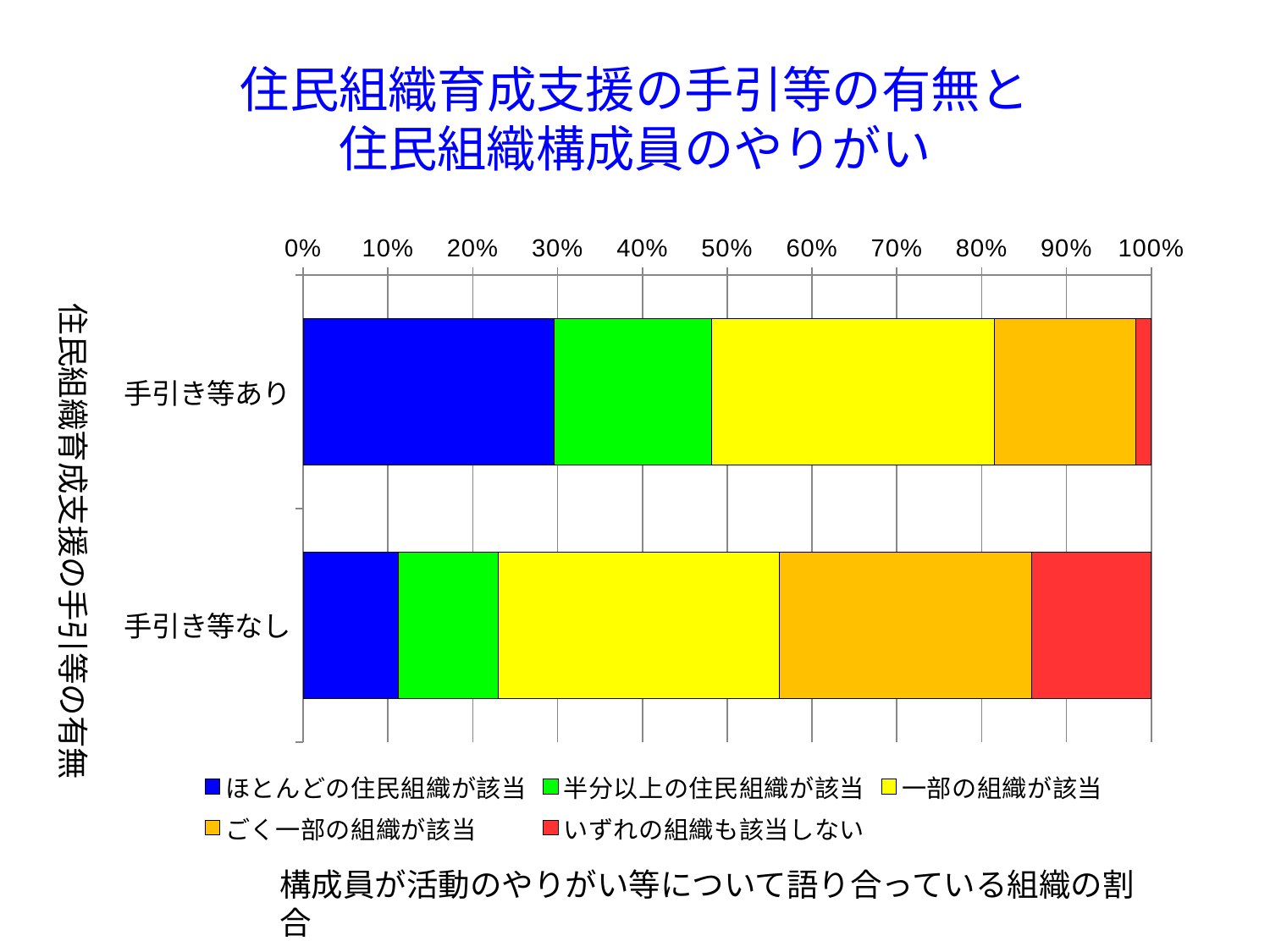

# 住民組織育成支援の手引等の有無と 住民組織構成員のやりがい

### Chart

| Category | ほとんどの住民組織が該当 | 半分以上の住民組織が該当 | 一部の組織が該当 | ごく一部の組織が該当 | いずれの組織も該当しない |
|---|---|---|---|---|---|
| 手引き等あり | 16.0 | 10.0 | 18.0 | 9.0 | 1.0 |
| 手引き等なし | 87.0 | 91.0 | 257.0 | 230.0 | 109.0 |
住民組織育成支援の手引等の有無
構成員が活動のやりがい等について語り合っている組織の割合